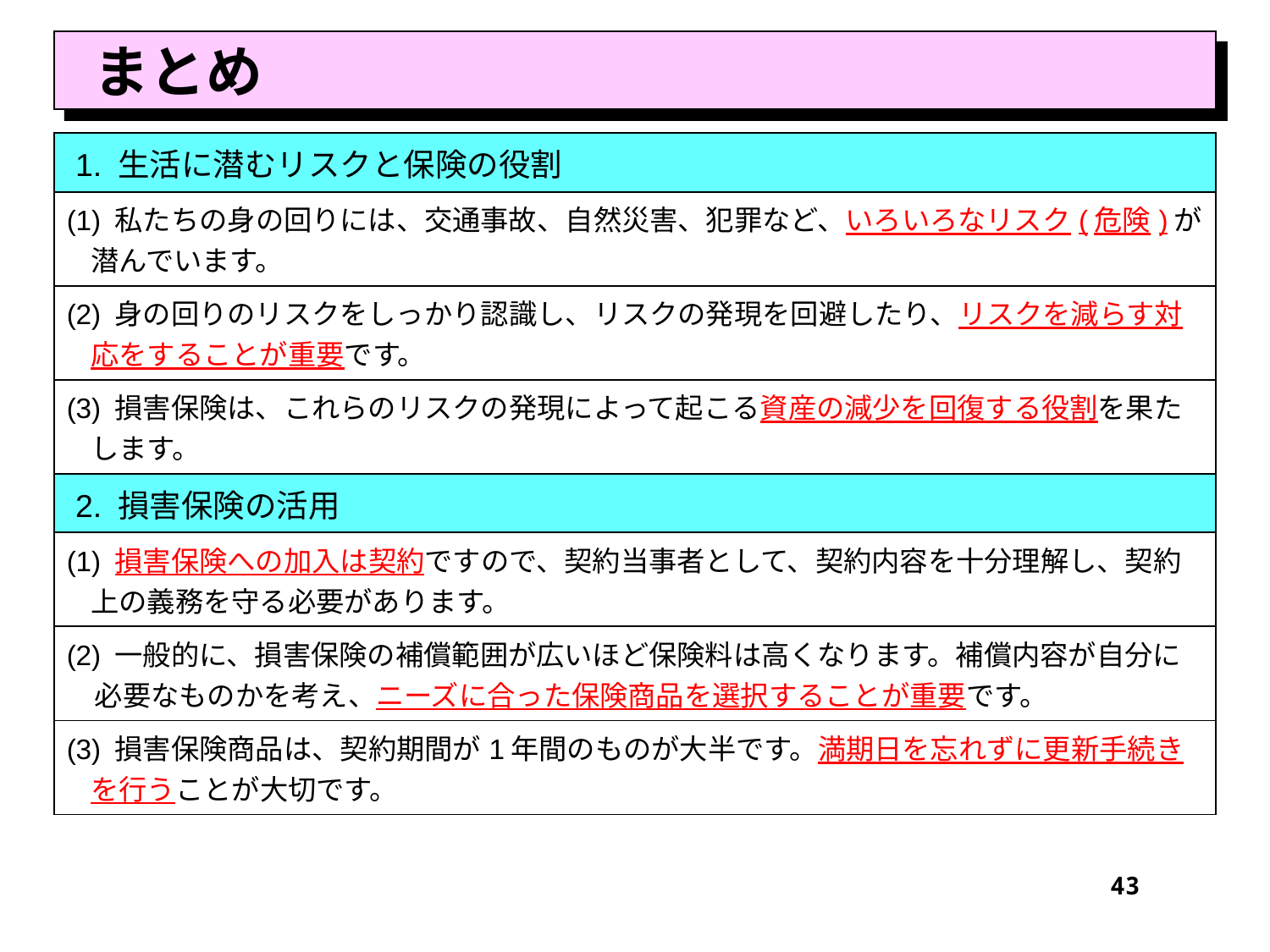

まとめ
| 1. 生活に潜むリスクと保険の役割 |
| --- |
| (1) 私たちの身の回りには、交通事故、自然災害、犯罪など、いろいろなリスク(危険)が潜んでいます。 |
| (2) 身の回りのリスクをしっかり認識し、リスクの発現を回避したり、リスクを減らす対応をすることが重要です。 |
| (3) 損害保険は、これらのリスクの発現によって起こる資産の減少を回復する役割を果たします。 |
| 2. 損害保険の活用 |
| (1) 損害保険への加入は契約ですので、契約当事者として、契約内容を十分理解し、契約上の義務を守る必要があります。 |
| (2) 一般的に、損害保険の補償範囲が広いほど保険料は高くなります。補償内容が自分に 　必要なものかを考え、ニーズに合った保険商品を選択することが重要です。 |
| (3) 損害保険商品は、契約期間が1年間のものが大半です。満期日を忘れずに更新手続きを行うことが大切です。 |
|  |
43